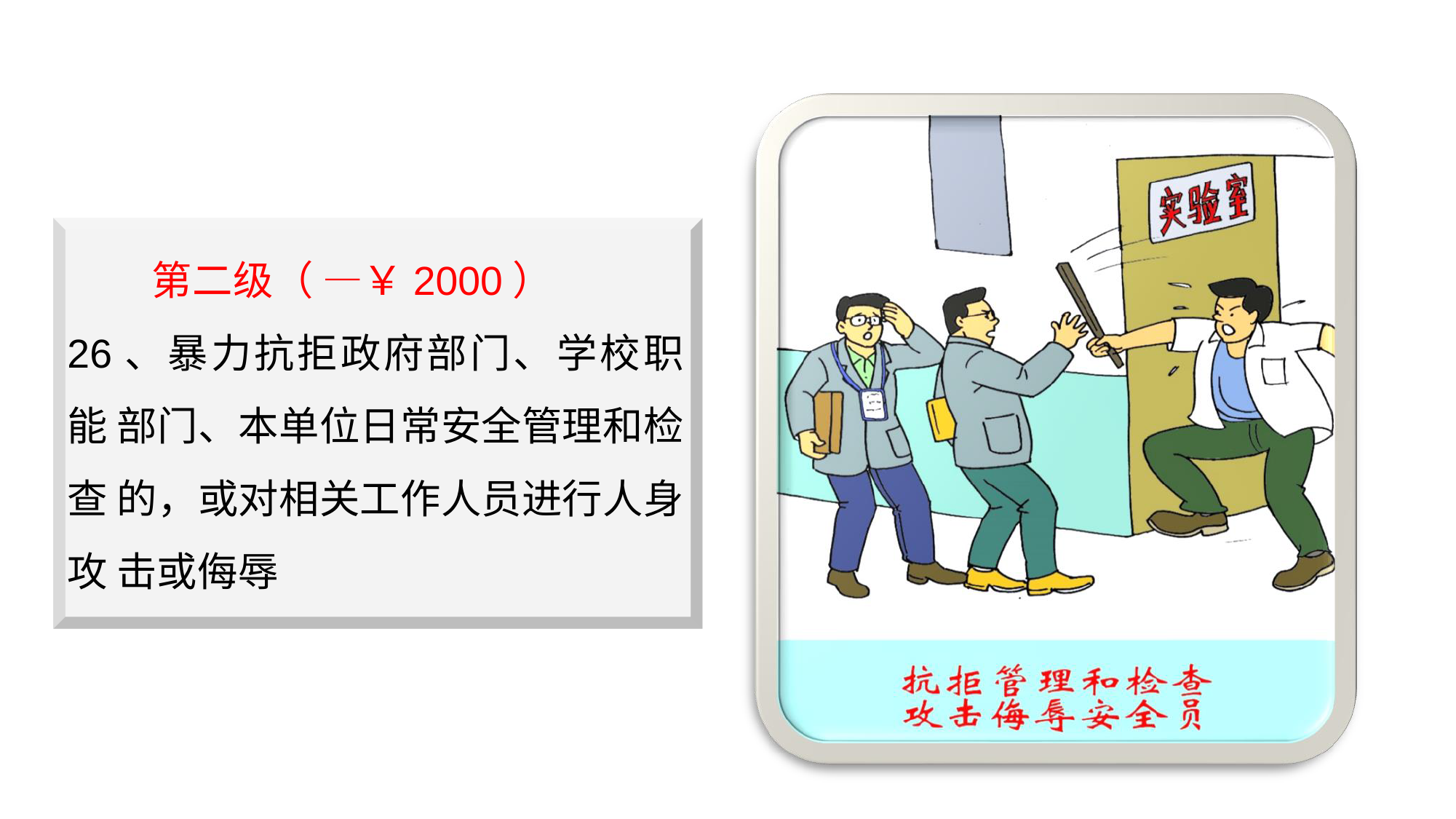

第二级（ —￥2000）
26、暴力抗拒政府部门、学校职能 部门、本单位日常安全管理和检查 的，或对相关工作人员进行人身攻 击或侮辱